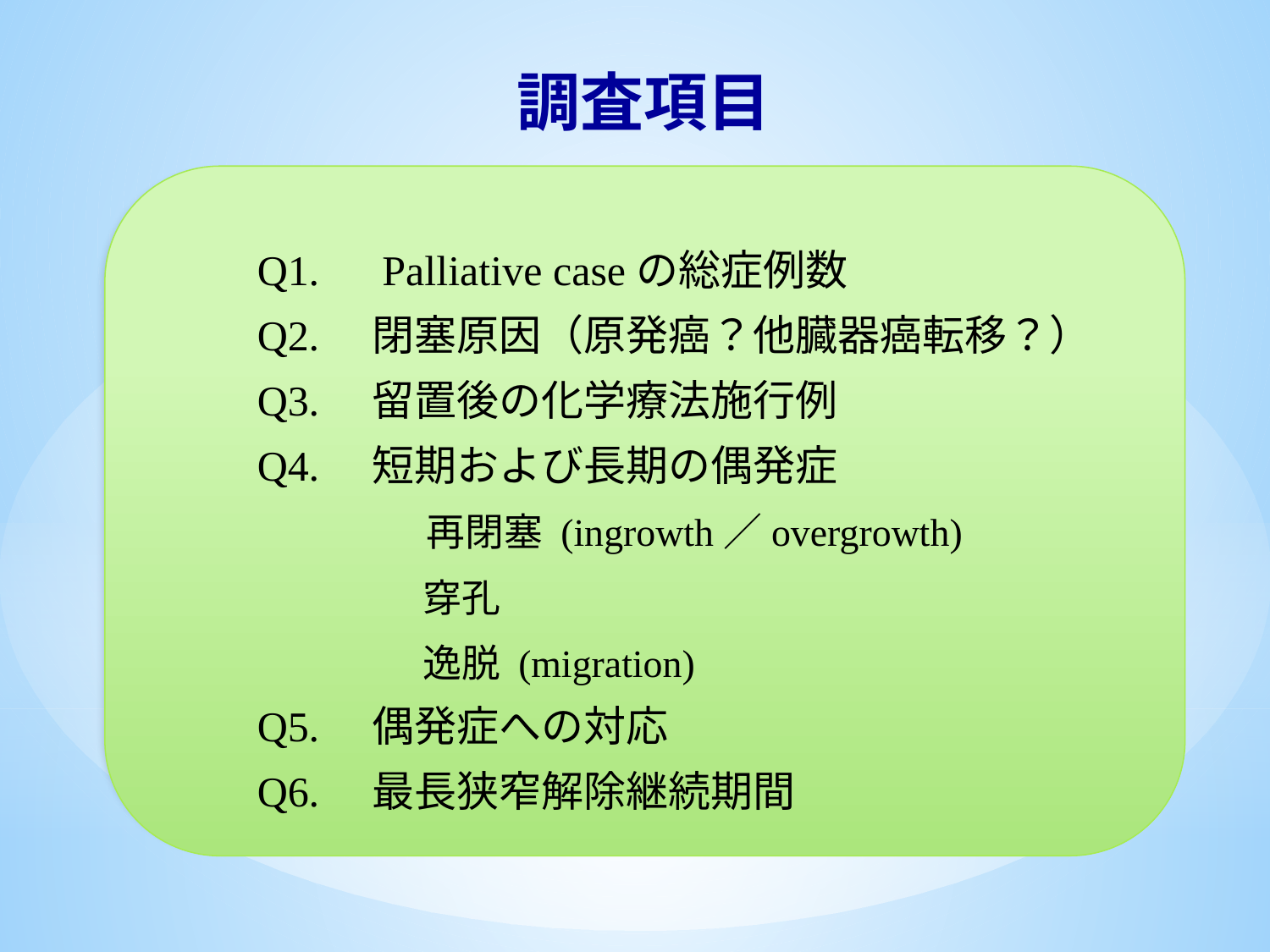

調査項目

Q1.　Palliative caseの総症例数
Q2.　閉塞原因（原発癌？他臓器癌転移？）
Q3.　留置後の化学療法施行例
Q4.　短期および長期の偶発症
	　再閉塞 (ingrowth／overgrowth)
	　穿孔
	　逸脱 (migration)
Q5.　偶発症への対応
Q6.　最長狭窄解除継続期間